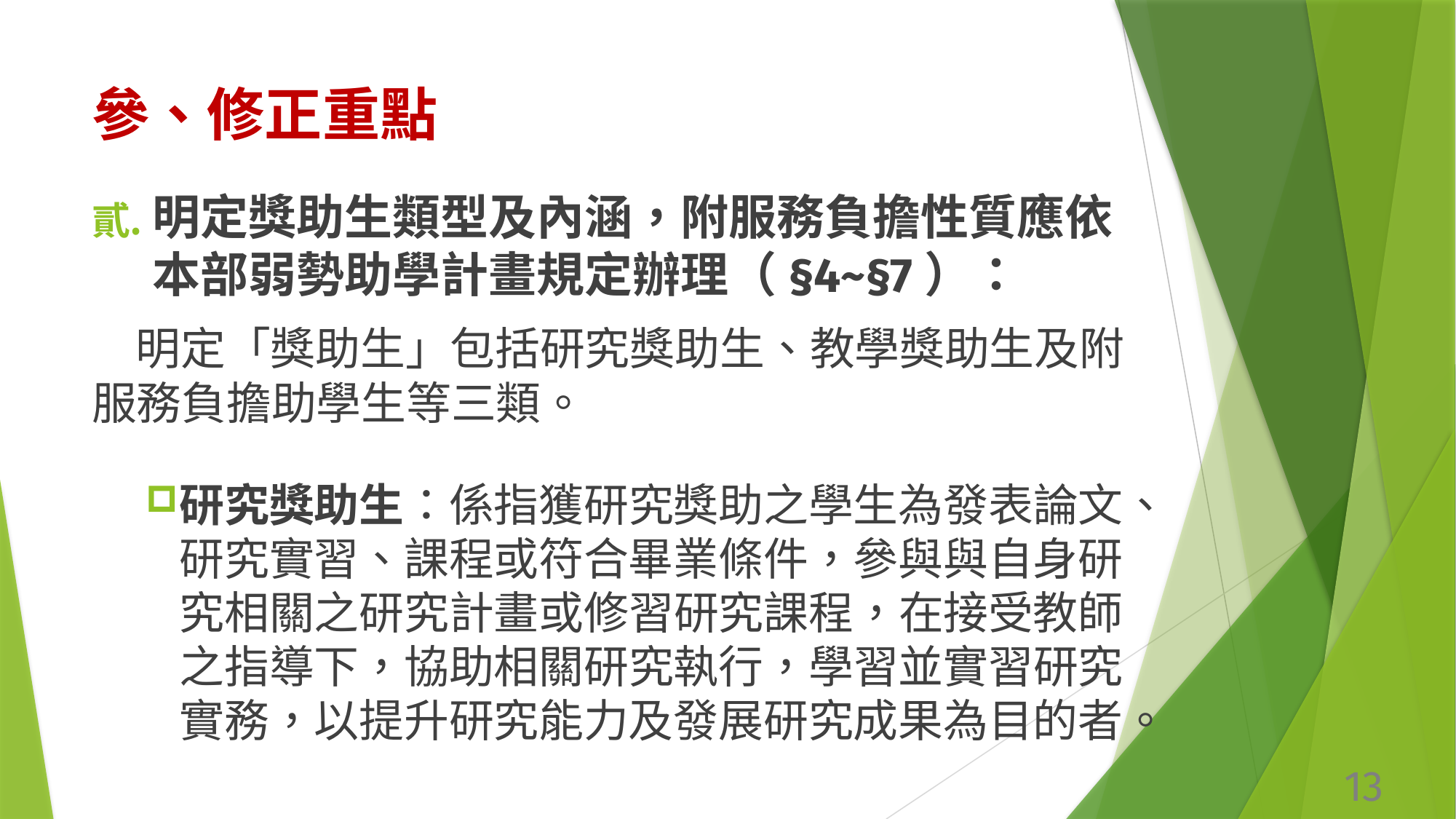

# 參、修正重點
明定獎助生類型及內涵，附服務負擔性質應依本部弱勢助學計畫規定辦理（§4~§7）：
   明定「獎助生」包括研究獎助生、教學獎助生及附服務負擔助學生等三類。

研究獎助生：係指獲研究獎助之學生為發表論文、研究實習、課程或符合畢業條件，參與與自身研究相關之研究計畫或修習研究課程，在接受教師之指導下，協助相關研究執行，學習並實習研究實務，以提升研究能力及發展研究成果為目的者。

13